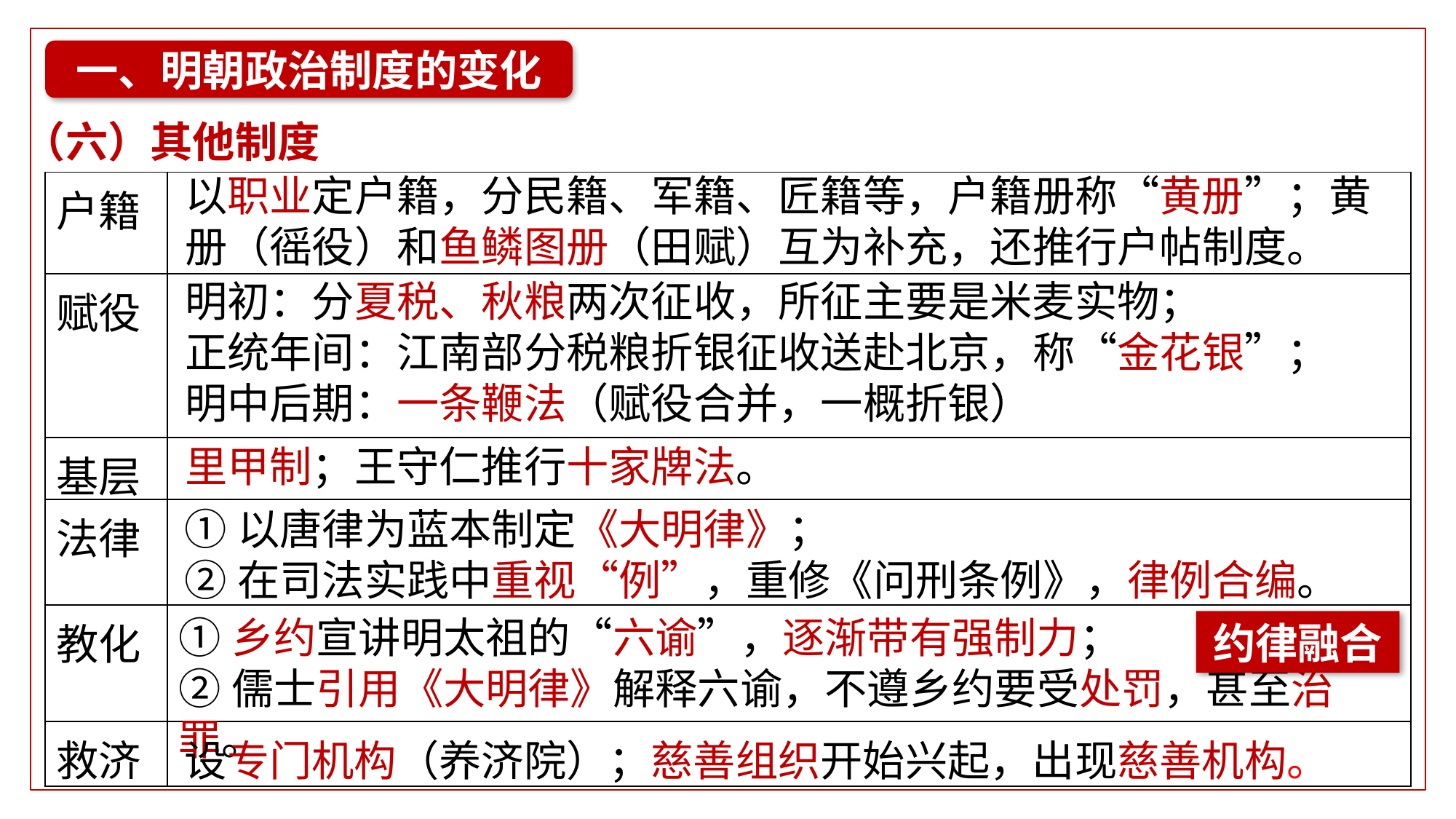

一、明朝政治制度的变化
（六）其他制度
以职业定户籍，分民籍、军籍、匠籍等，户籍册称“黄册”；黄册（徭役）和鱼鳞图册（田赋）互为补充，还推行户帖制度。
| 户籍 |  |
| --- | --- |
| 赋役 |  |
| 基层 |  |
| 法律 |  |
| 教化 |  |
| 救济 |  |
明初：分夏税、秋粮两次征收，所征主要是米麦实物；
正统年间：江南部分税粮折银征收送赴北京，称“金花银”；
明中后期：一条鞭法（赋役合并，一概折银）
里甲制；王守仁推行十家牌法。
①以唐律为蓝本制定《大明律》；
②在司法实践中重视“例”，重修《问刑条例》，律例合编。
①乡约宣讲明太祖的“六谕”，逐渐带有强制力；
②儒士引用《大明律》解释六谕，不遵乡约要受处罚，甚至治罪。
约律融合
设专门机构（养济院）；慈善组织开始兴起，出现慈善机构。